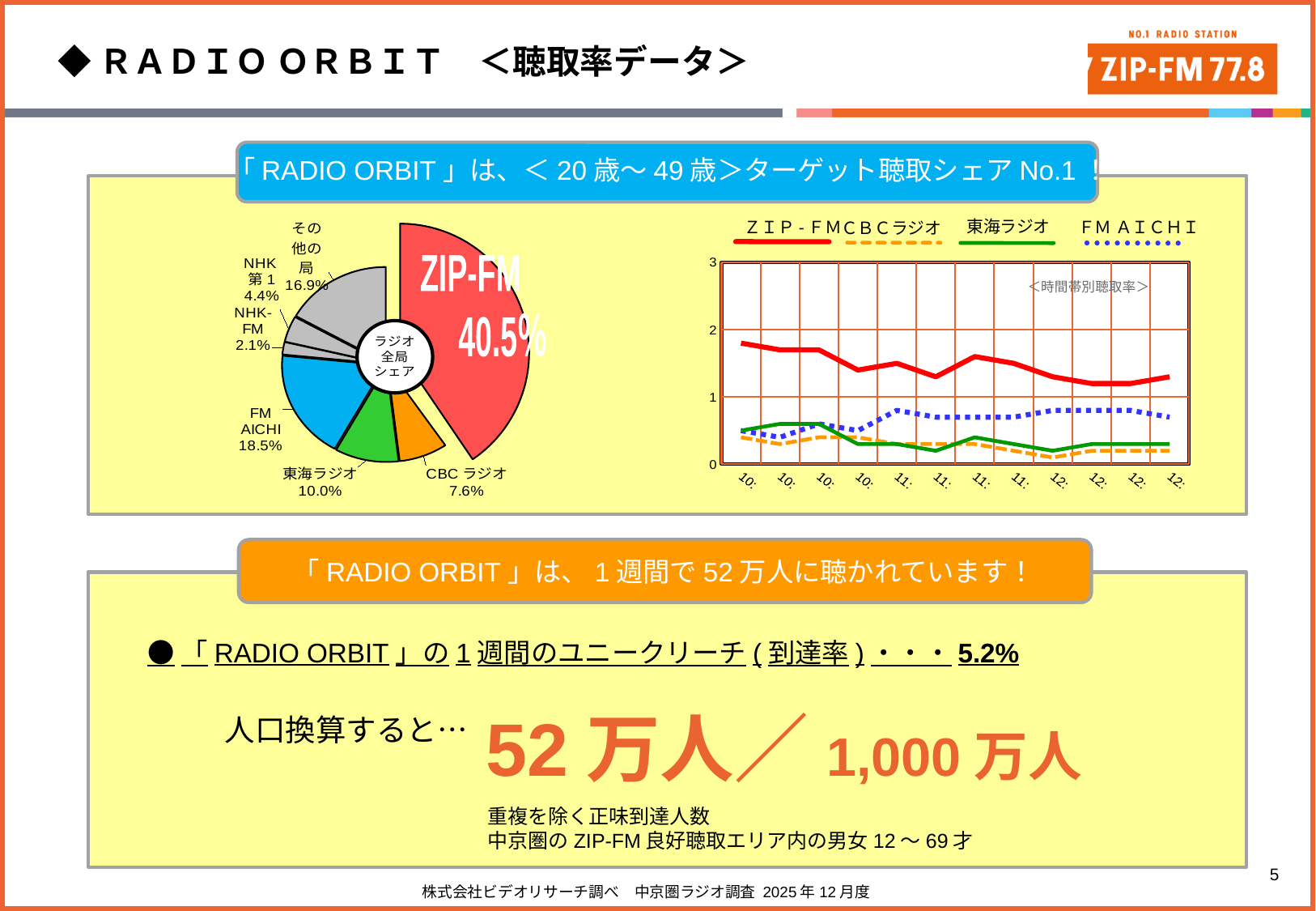

◆ＲＡＤＩＯ ＯＲＢＩＴ　＜聴取率データ＞

「RADIO ORBIT」は、＜20歳～49歳＞ターゲット聴取シェアNo.1！

### Chart

| Category | 10:00-13:00 |
|---|---|
| ZIP-FM | 40.5 |
| CBCラジオ | 7.6 |
| 東海ラジオ | 10.0 |
| FM AICHI | 18.5 |
| NHK-FM | 2.1 |
| NHK第1 | 4.4 |
| その他の局 | 16.900000000000006 |

### Chart

| Category | 10:00-13:00 |
|---|---|
| ZIP-FM | 40.5 |
| CBCラジオ | 7.6 |
| 東海ラジオ | 10.0 |
| FM AICHI | 18.5 |
| NHK-FM | 2.1 |
| NHK第1 | 4.4 |
| その他の局 | 16.900000000000006 |
ZIP-FM
40.5％
東海ラジオ
ＦＭ ＡＩＣＨＩ
ＺＩＰ-ＦＭ
ＣＢＣラジオ

### Chart

| Category |
|---|

[unsupported chart]

＜時間帯別聴取率＞

「RADIO ORBIT」は、1週間で52万人に聴かれています！

●「RADIO ORBIT」の1週間のユニークリーチ(到達率)・・・5.2%
52万人／1,000万人
人口換算すると…
重複を除く正味到達人数
中京圏のZIP-FM良好聴取エリア内の男女12～69才
株式会社ビデオリサーチ調べ　中京圏ラジオ調査 2025年12月度